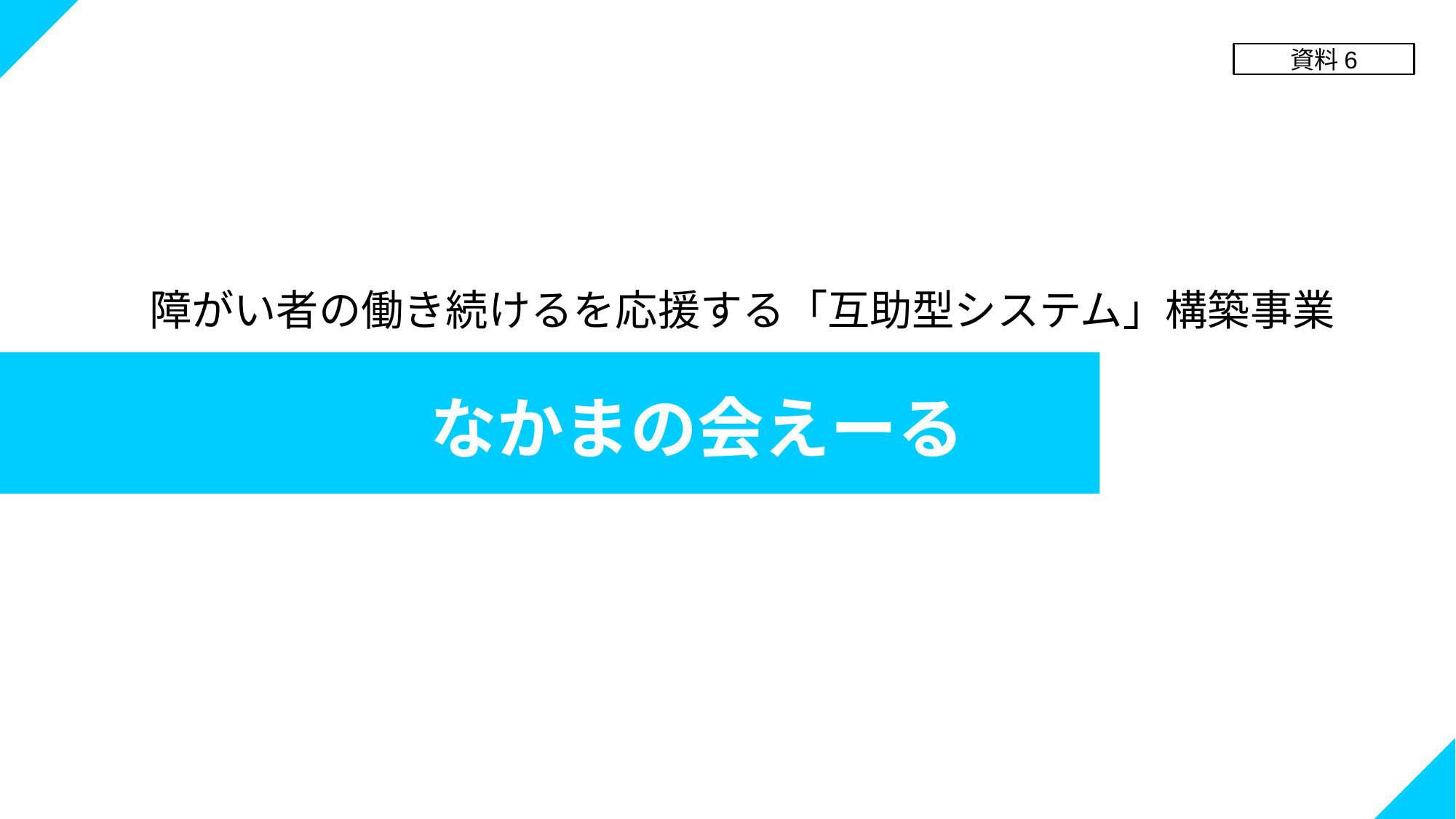

資料6
 障がい者の働き続けるを応援する「互助型システム」構築事業

なかまの会えーる